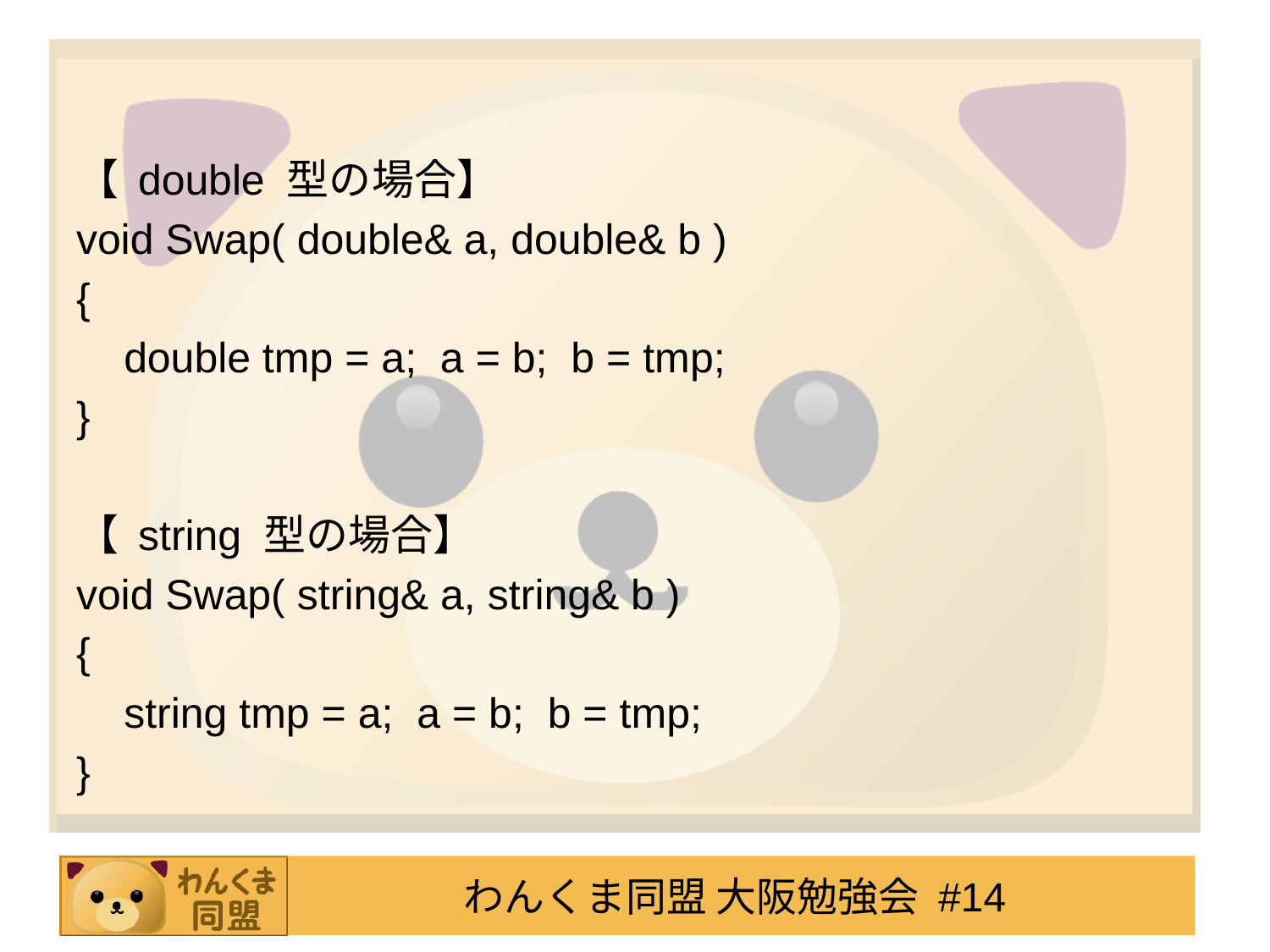

#
【 double 型の場合】
void Swap( double& a, double& b )
{
	double tmp = a;  a = b;  b = tmp;
}

【 string 型の場合】
void Swap( string& a, string& b )
{
	string tmp = a;  a = b;  b = tmp;
}